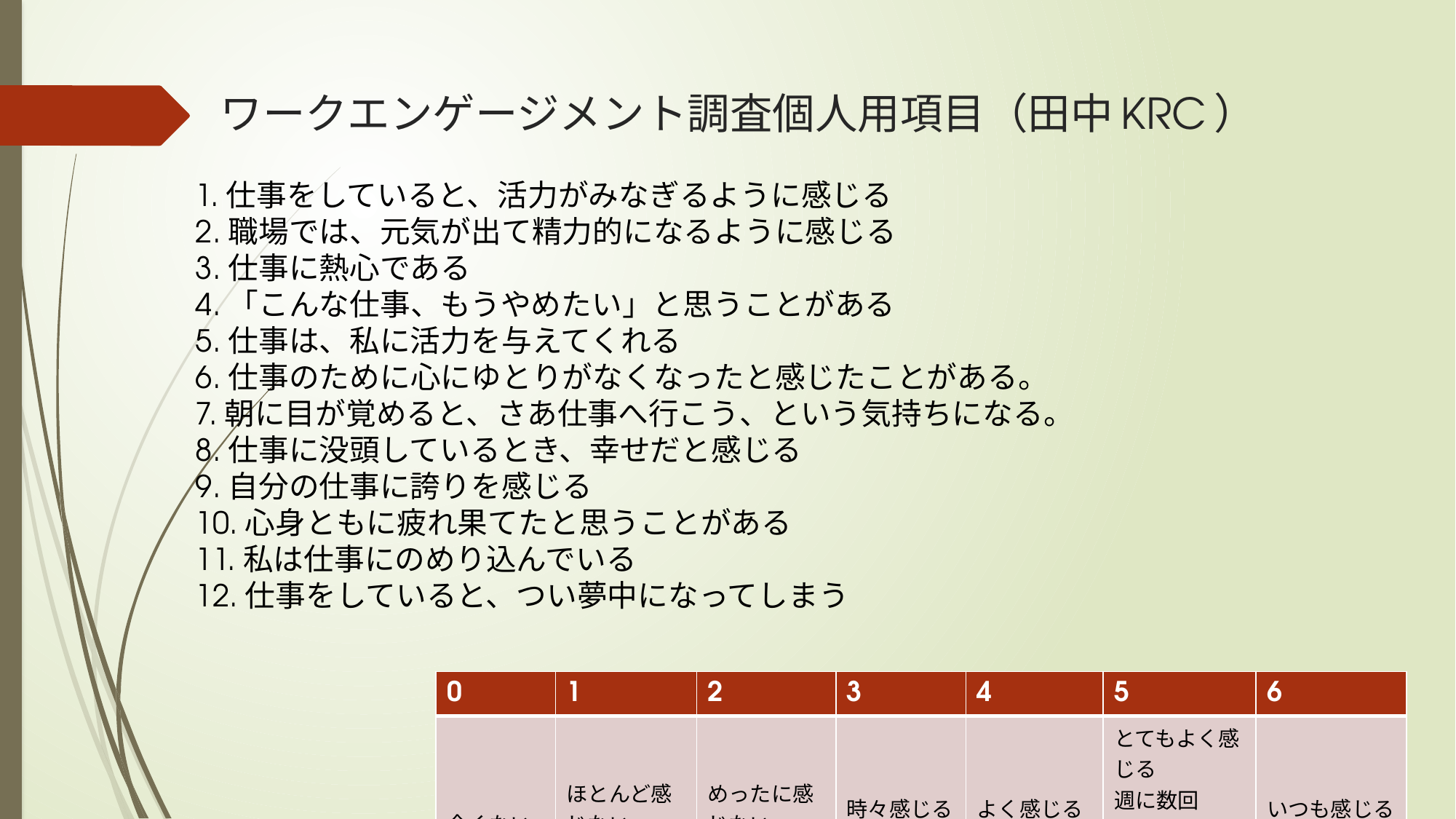

ワークエンゲージメント調査個人用項目（田中KRC）
1.仕事をしていると、活力がみなぎるように感じる
2.職場では、元気が出て精力的になるように感じる
3.仕事に熱心である
4.「こんな仕事、もうやめたい」と思うことがある
5.仕事は、私に活力を与えてくれる
6.仕事のために心にゆとりがなくなったと感じたことがある。
7.朝に目が覚めると、さあ仕事へ行こう、という気持ちになる。
8.仕事に没頭しているとき、幸せだと感じる
9.自分の仕事に誇りを感じる
10.心身ともに疲れ果てたと思うことがある
11.私は仕事にのめり込んでいる
12.仕事をしていると、つい夢中になってしまう
| 0 | 1 | 2 | 3 | 4 | 5 | 6 |
| --- | --- | --- | --- | --- | --- | --- |
| 全くない | ほとんど感じない 年数回以下 | めったに感じない 月1回以内 | 時々感じる 月に数回 | よく感じる 週１回以下 | とてもよく感じる 週に数回 | いつも感じる 毎日 |